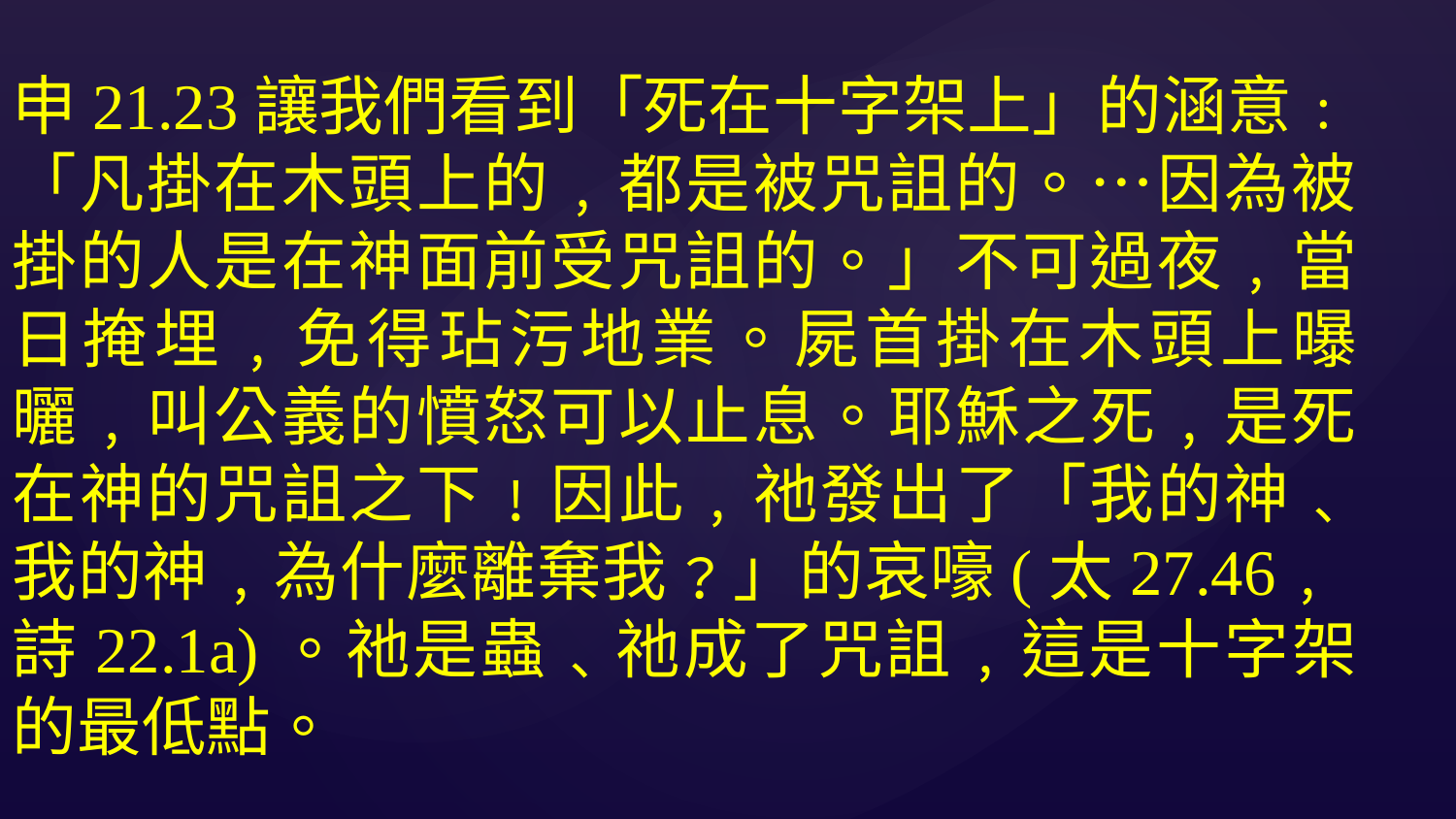

申21.23讓我們看到「死在十字架上」的涵意﹕「凡掛在木頭上的﹐都是被咒詛的。…因為被掛的人是在神面前受咒詛的。」不可過夜﹐當日掩埋﹐免得玷污地業。屍首掛在木頭上曝曬﹐叫公義的憤怒可以止息。耶穌之死﹐是死在神的咒詛之下﹗因此﹐祂發出了「我的神﹑我的神﹐為什麼離棄我﹖」的哀嚎(太27.46﹐詩22.1a)。祂是蟲﹑祂成了咒詛﹐這是十字架的最低點。